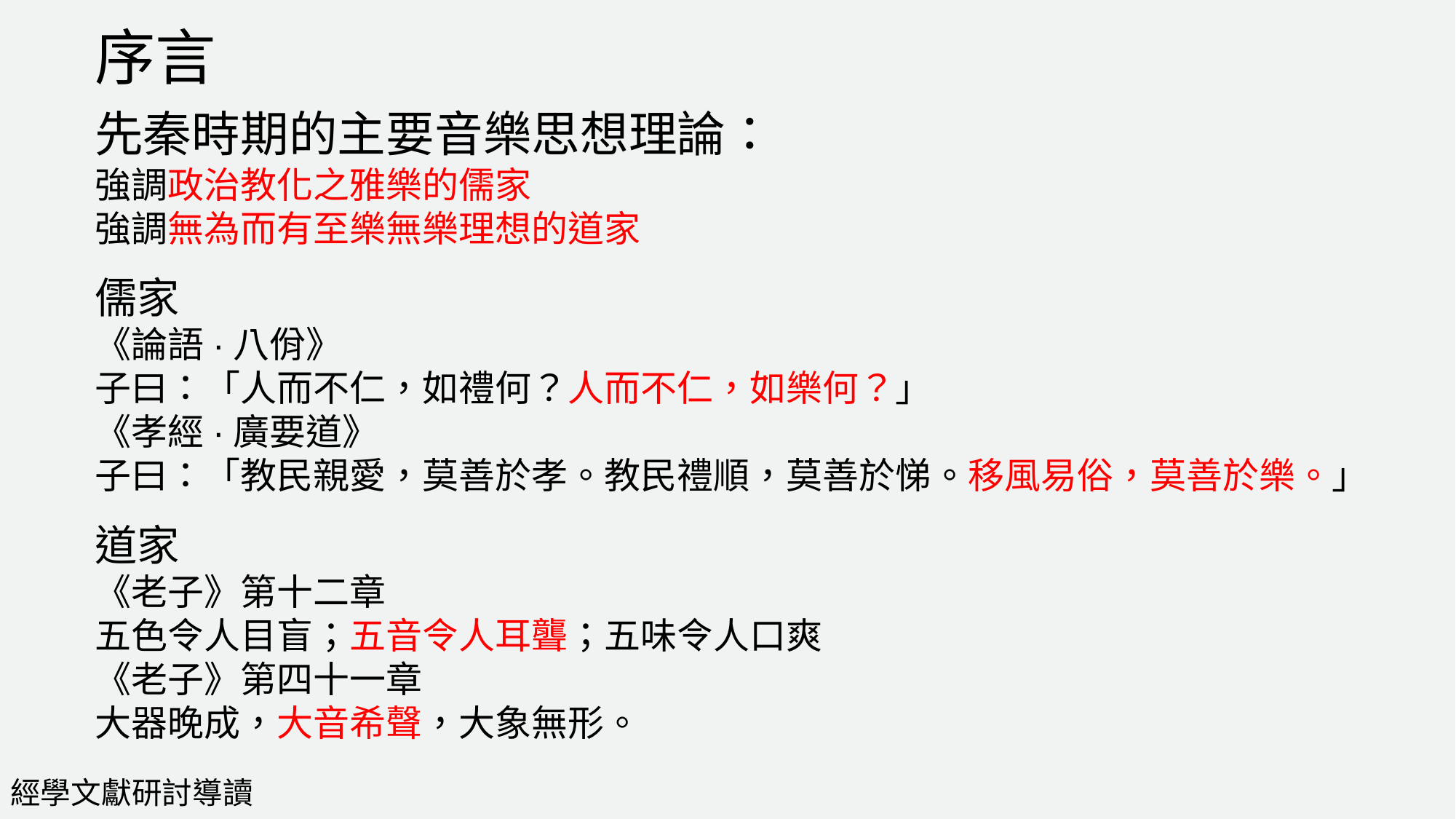

序言
先秦時期的主要音樂思想理論：
強調政治教化之雅樂的儒家
強調無為而有至樂無樂理想的道家

儒家
《論語·八佾》
子曰：「人而不仁，如禮何？人而不仁，如樂何？」
《孝經·廣要道》
子曰：「教民親愛，莫善於孝。教民禮順，莫善於悌。移風易俗，莫善於樂。」

道家
《老子》第十二章
五色令人目盲；五音令人耳聾；五味令人口爽
《老子》第四十一章
大器晚成，大音希聲，大象無形。